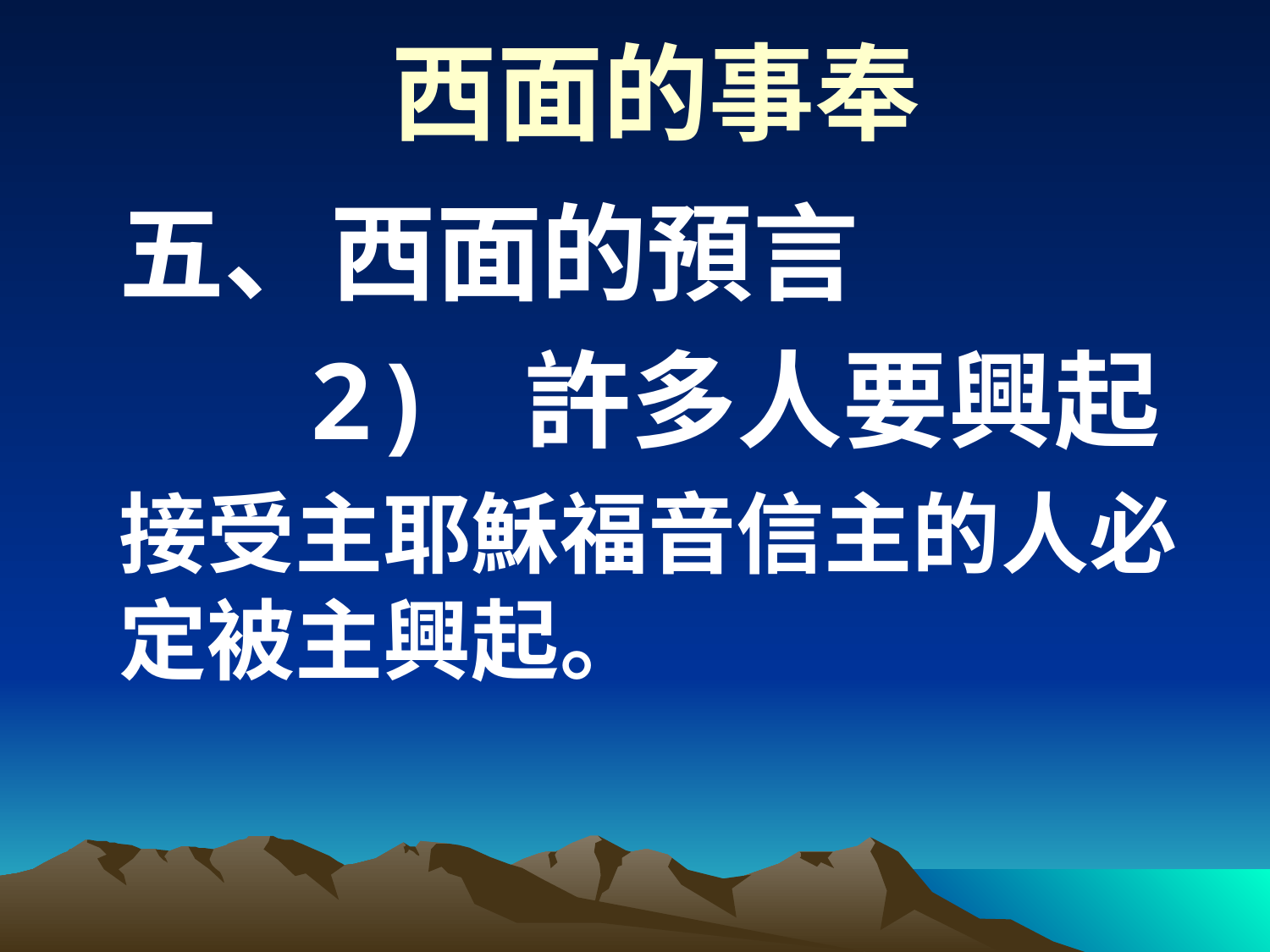

# 西面的事奉
五、西面的預言
   2) 許多人要興起
接受主耶穌福音信主的人必定被主興起。